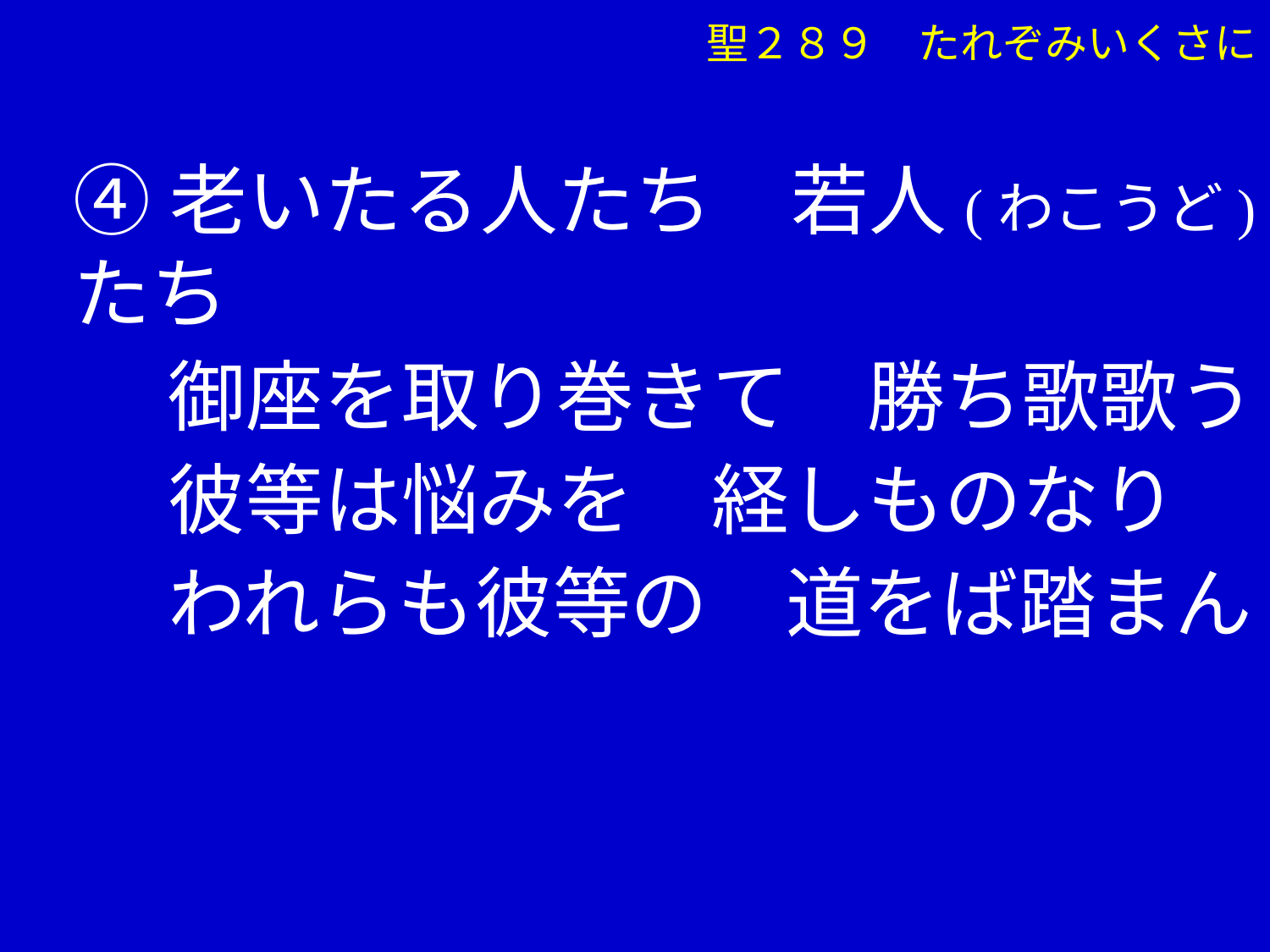

聖２８９　たれぞみいくさに
④老いたる人たち　若人(わこうど)たち
　 御座を取り巻きて　勝ち歌歌う
　 彼等は悩みを　経しものなり
　 われらも彼等の　道をば踏まん